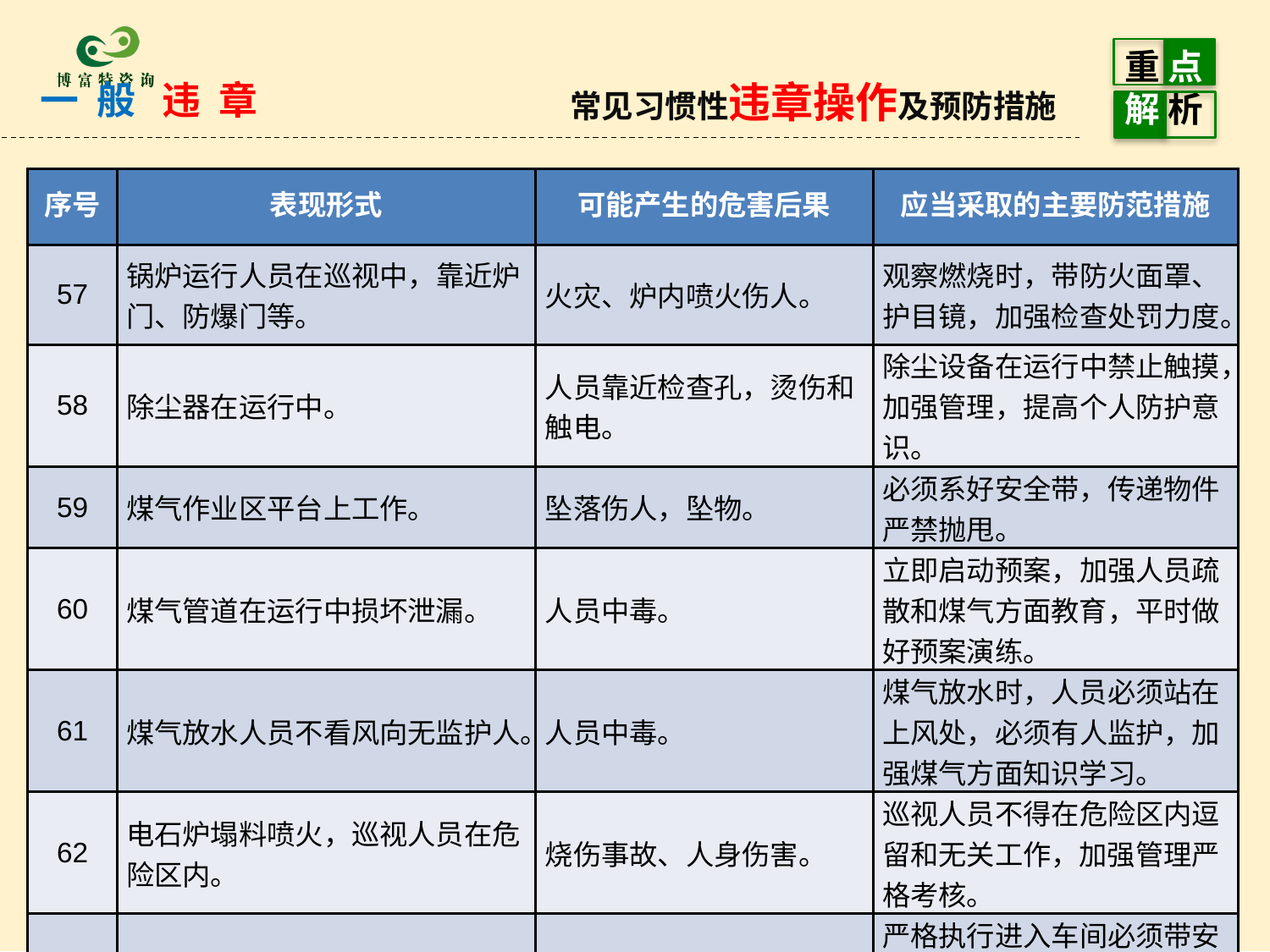

一  般   违  章
| 序号 | 表现形式 | 可能产生的危害后果 | 应当采取的主要防范措施 |
| --- | --- | --- | --- |
| 57 | 锅炉运行人员在巡视中，靠近炉门、防爆门等。 | 火灾、炉内喷火伤人。 | 观察燃烧时，带防火面罩、护目镜，加强检查处罚力度。 |
| 58 | 除尘器在运行中。 | 人员靠近检查孔，烫伤和触电。 | 除尘设备在运行中禁止触摸，加强管理，提高个人防护意识。 |
| 59 | 煤气作业区平台上工作。 | 坠落伤人，坠物。 | 必须系好安全带，传递物件严禁抛甩。 |
| 60 | 煤气管道在运行中损坏泄漏。 | 人员中毒。 | 立即启动预案，加强人员疏散和煤气方面教育，平时做好预案演练。 |
| 61 | 煤气放水人员不看风向无监护人。 | 人员中毒。 | 煤气放水时，人员必须站在上风处，必须有人监护，加强煤气方面知识学习。 |
| 62 | 电石炉塌料喷火，巡视人员在危险区内。 | 烧伤事故、人身伤害。 | 巡视人员不得在危险区内逗留和无关工作，加强管理严格考核。 |
| 63 | 在车间内巡视人员不带安全帽。 | 空中落物伤人。 | 严格执行进入车间必须带安全帽，严格执行检查力度，严格考核。 |